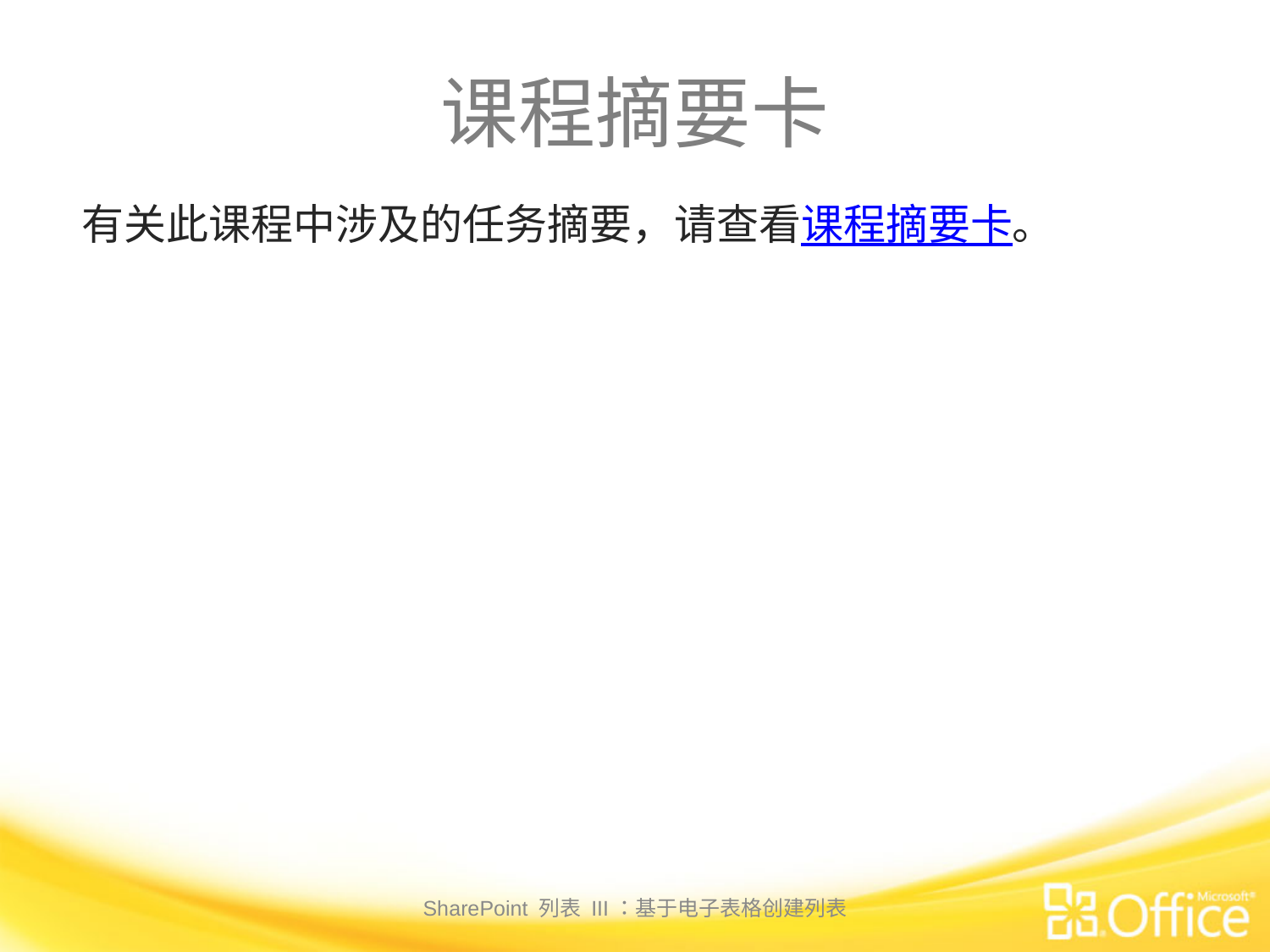

# 课程摘要卡
有关此课程中涉及的任务摘要，请查看课程摘要卡。
SharePoint 列表 III：基于电子表格创建列表